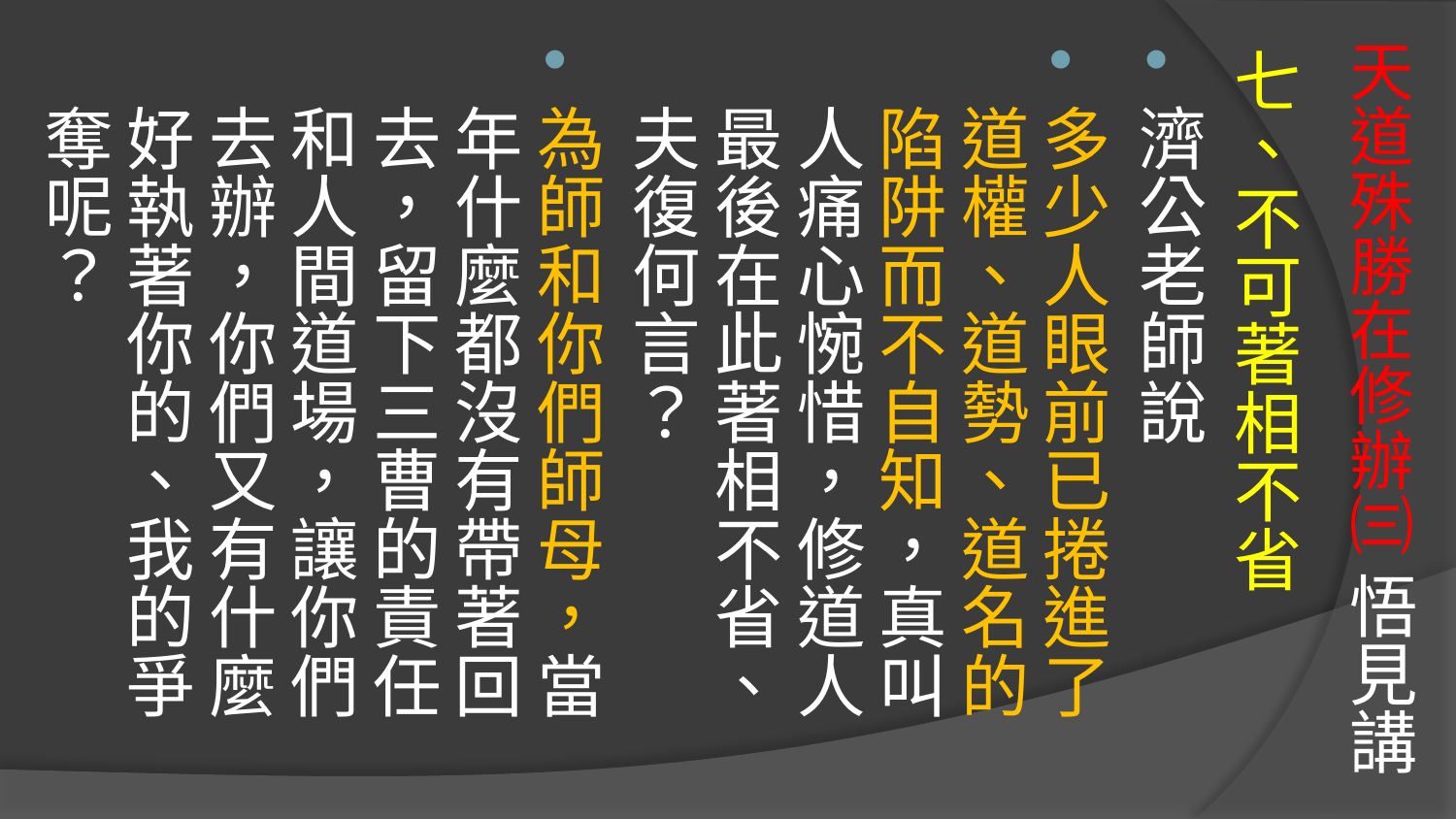

# 天道殊勝在修辦㈢ 悟見講
七、不可著相不省
濟公老師說
多少人眼前已捲進了道權、道勢、道名的陷阱而不自知，真叫人痛心惋惜，修道人最後在此著相不省、夫復何言？
為師和你們師母，當年什麼都沒有帶著回 去，留下三曹的責任和人間道場，讓你們去辦，你們又有什麼好執著你的、我的爭 奪呢？